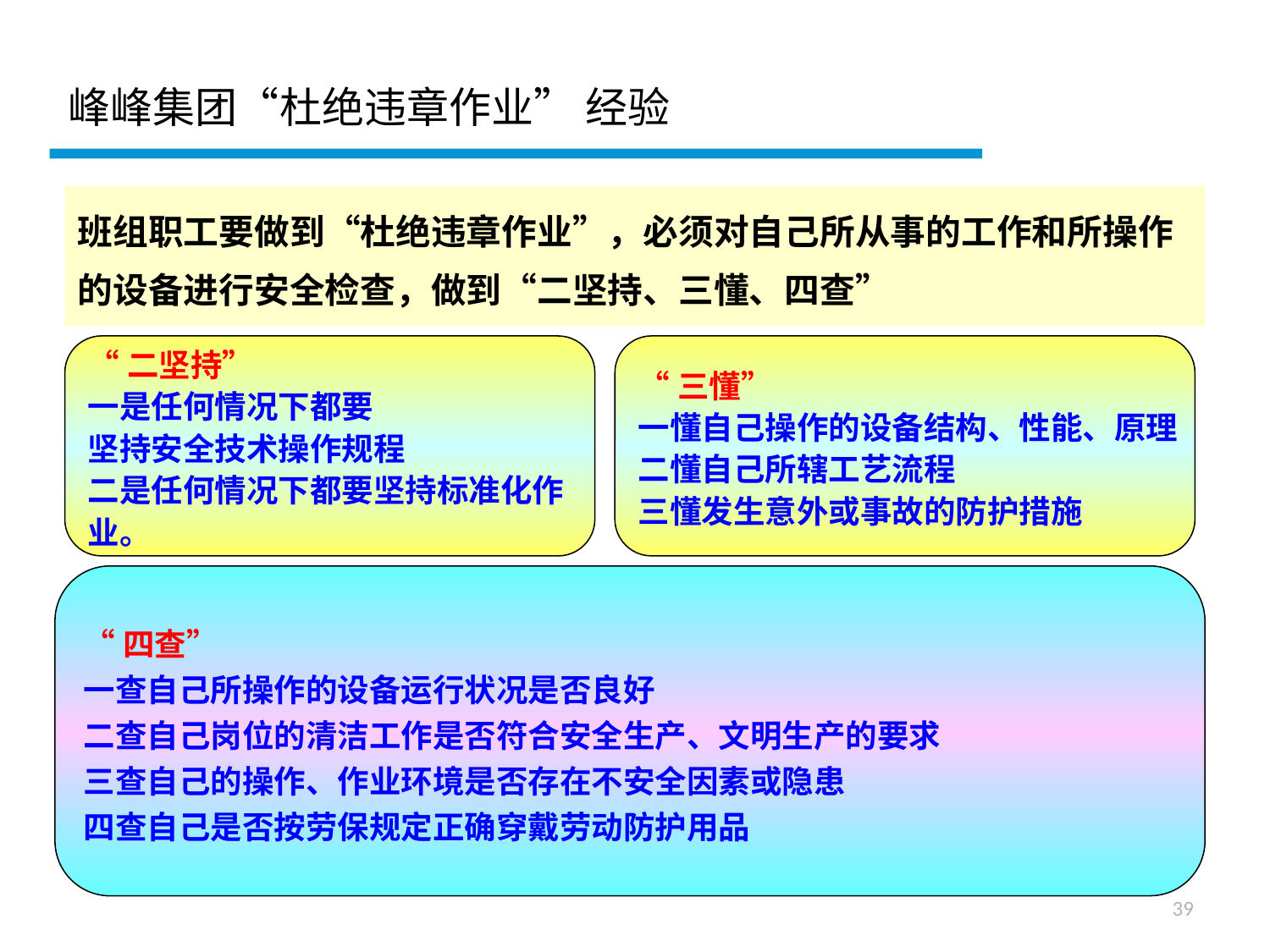

峰峰集团“杜绝违章作业” 经验
班组职工要做到“杜绝违章作业”，必须对自己所从事的工作和所操作的设备进行安全检查，做到“二坚持、三懂、四查”
“二坚持”
一是任何情况下都要
坚持安全技术操作规程
二是任何情况下都要坚持标准化作
业。
“三懂”
一懂自己操作的设备结构、性能、原理
二懂自己所辖工艺流程
三懂发生意外或事故的防护措施
“四查”
一查自己所操作的设备运行状况是否良好
二查自己岗位的清洁工作是否符合安全生产、文明生产的要求
三查自己的操作、作业环境是否存在不安全因素或隐患
四查自己是否按劳保规定正确穿戴劳动防护用品
39